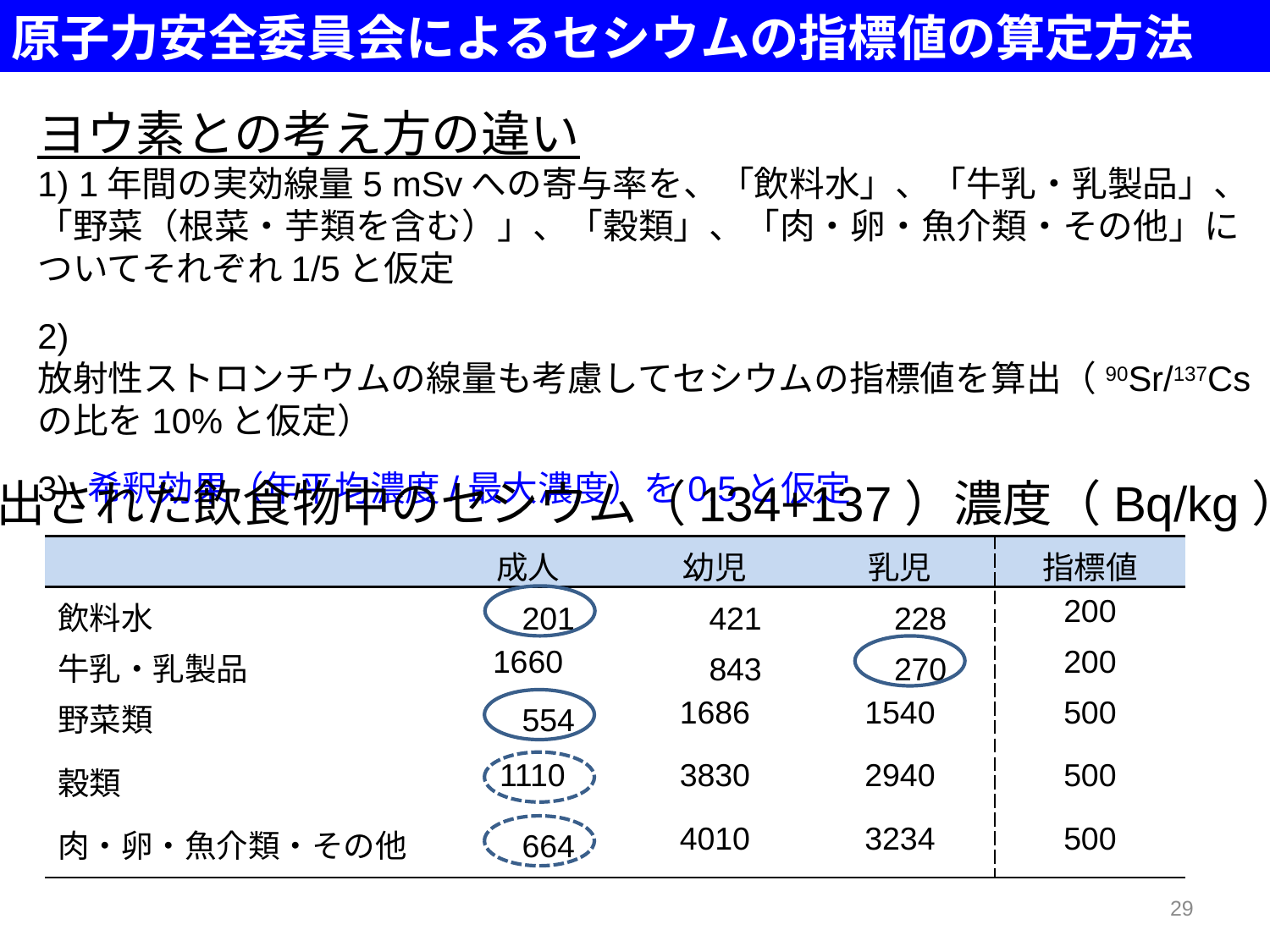

原子力安全委員会によるセシウムの指標値の算定方法
ヨウ素との考え方の違い
1) 1年間の実効線量5 mSvへの寄与率を、「飲料水」、「牛乳・乳製品」、「野菜（根菜・芋類を含む）」、「穀類」、「肉・卵・魚介類・その他」についてそれぞれ1/5と仮定

2) 放射性ストロンチウムの線量も考慮してセシウムの指標値を算出（90Sr/137Csの比を10%と仮定）

3) 希釈効果（年平均濃度/最大濃度）を0.5と仮定
算出された飲食物中のセシウム（134+137）濃度（Bq/kg）
|  | 成人 | 幼児 | 乳児 | 指標値 |
| --- | --- | --- | --- | --- |
| 飲料水 | 201 | 421 | 228 | 200 |
| 牛乳・乳製品 | 1660 | 843 | 270 | 200 |
| 野菜類 | 554 | 1686 | 1540 | 500 |
| 穀類 | 1110 | 3830 | 2940 | 500 |
| 肉・卵・魚介類・その他 | 664 | 4010 | 3234 | 500 |

29